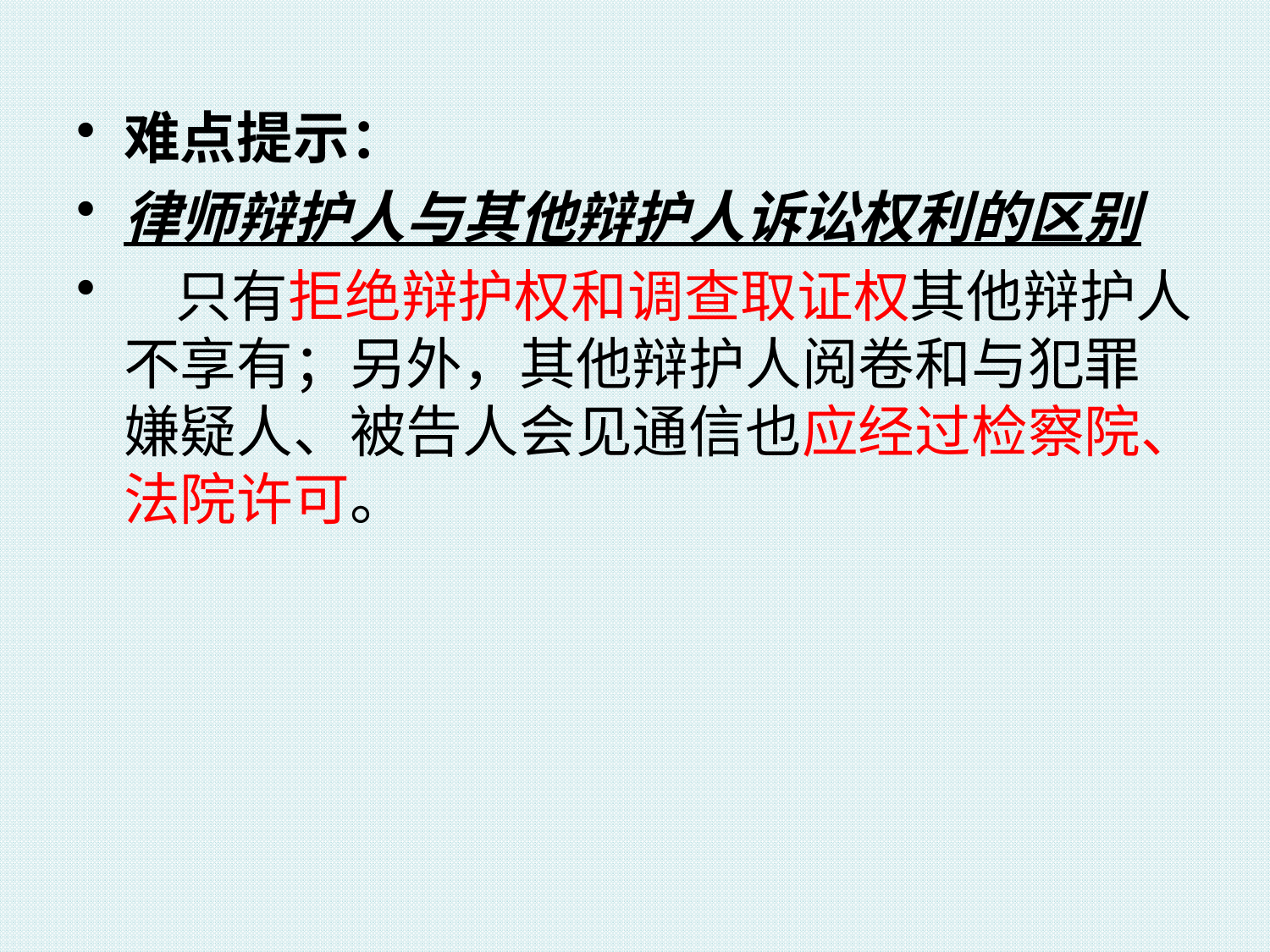

难点提示：
律师辩护人与其他辩护人诉讼权利的区别
   只有拒绝辩护权和调查取证权其他辩护人不享有；另外，其他辩护人阅卷和与犯罪嫌疑人、被告人会见通信也应经过检察院、法院许可。